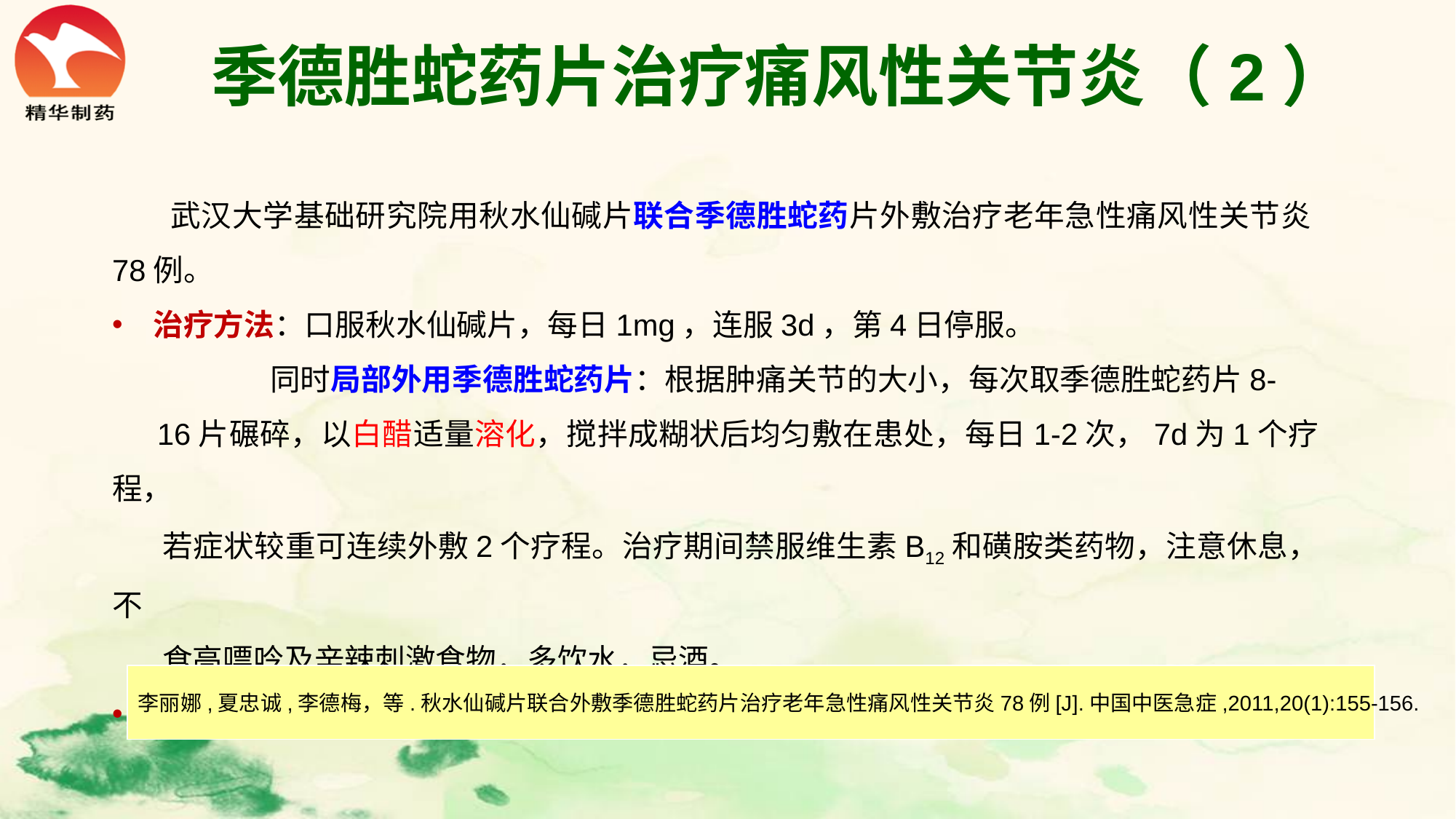

# 季德胜蛇药片治疗痛风性关节炎（2）
  武汉大学基础研究院用秋水仙碱片联合季德胜蛇药片外敷治疗老年急性痛风性关节炎78例。
治疗方法：口服秋水仙碱片，每日1mg，连服3d，第4日停服。
                 同时局部外用季德胜蛇药片：根据肿痛关节的大小，每次取季德胜蛇药片8-
 16片碾碎，以白醋适量溶化，搅拌成糊状后均匀敷在患处，每日1-2次，7d为1个疗程，
 若症状较重可连续外敷2个疗程。治疗期间禁服维生素B12和磺胺类药物，注意休息，不
 食高嘌呤及辛辣刺激食物，多饮水，忌酒。
治疗结果：临床控制19例，显效32例，有效24例，无效3例，总有效率96.15%。

李丽娜,夏忠诚,李德梅，等.秋水仙碱片联合外敷季德胜蛇药片治疗老年急性痛风性关节炎78例[J].中国中医急症,2011,20(1):155-156.